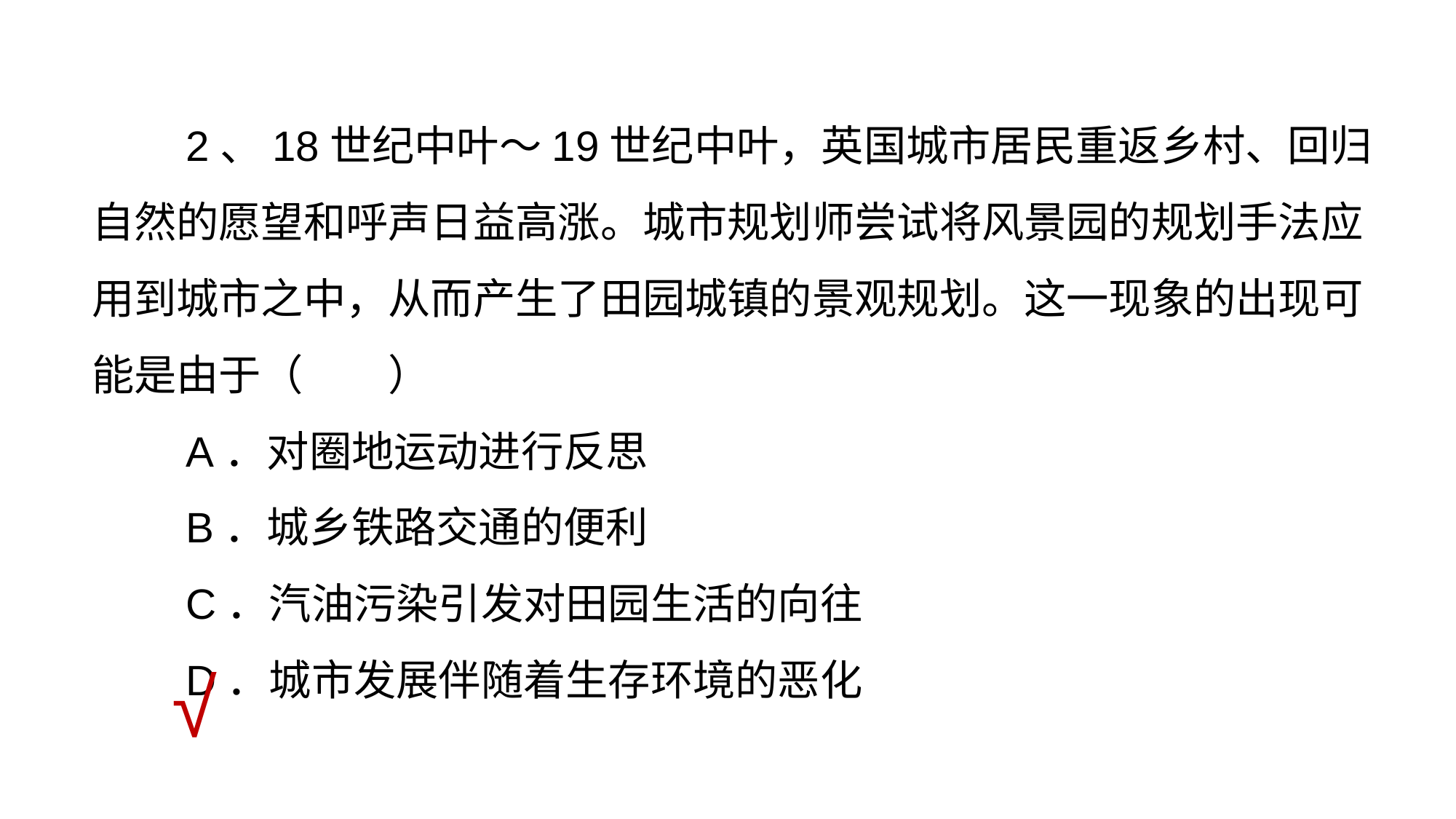

2、18世纪中叶～19世纪中叶，英国城市居民重返乡村、回归自然的愿望和呼声日益高涨。城市规划师尝试将风景园的规划手法应用到城市之中，从而产生了田园城镇的景观规划。这一现象的出现可能是由于（　　）
          A．对圈地运动进行反思
          B．城乡铁路交通的便利
          C．汽油污染引发对田园生活的向往
          D．城市发展伴随着生存环境的恶化

√